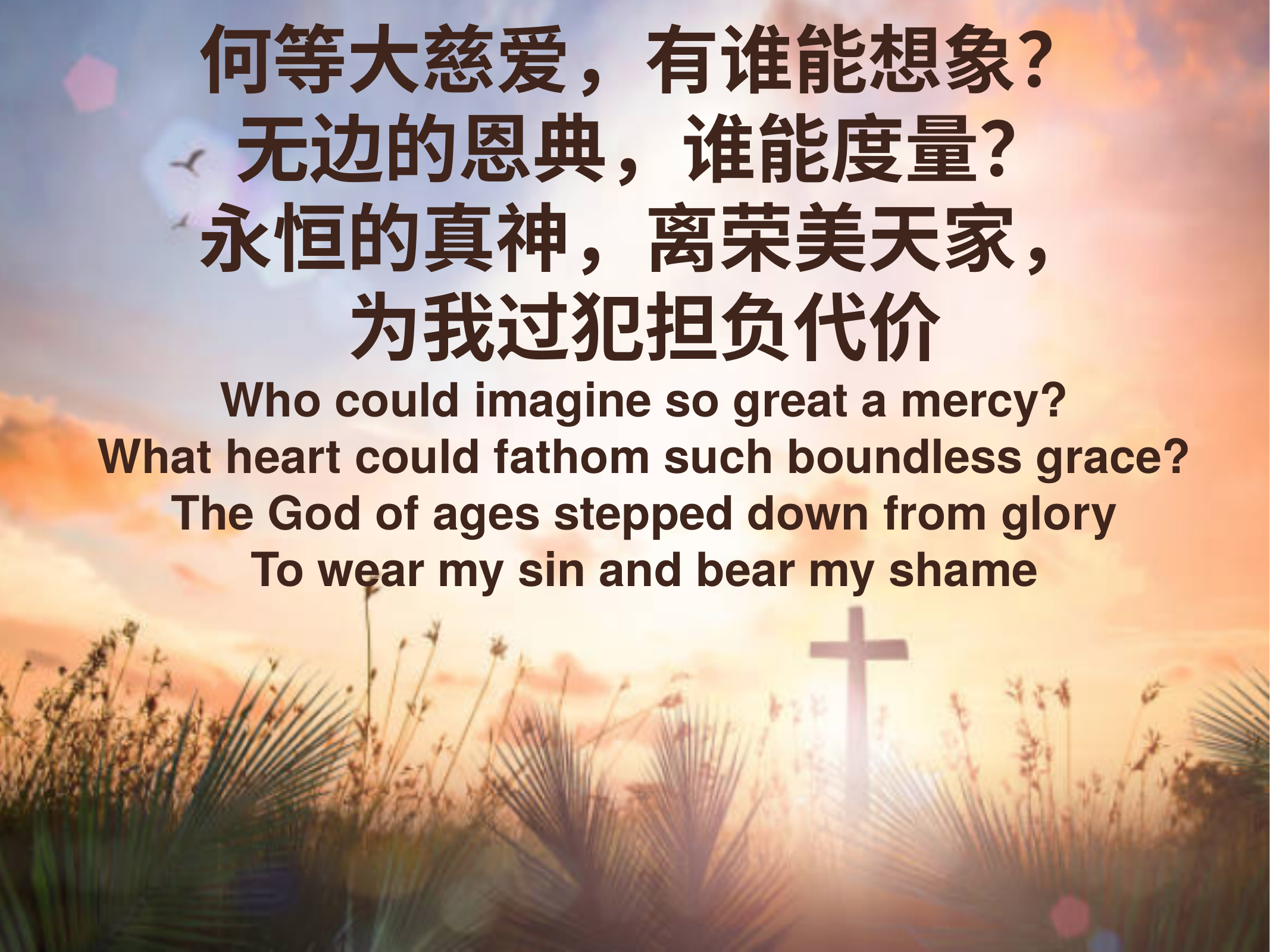

何等大慈爱，有谁能想象？
无边的恩典，谁能度量？
永恒的真神，离荣美天家，
为我过犯担负代价
Who could imagine so great a mercy?
What heart could fathom such boundless grace?
The God of ages stepped down from glory
To wear my sin and bear my shame
4